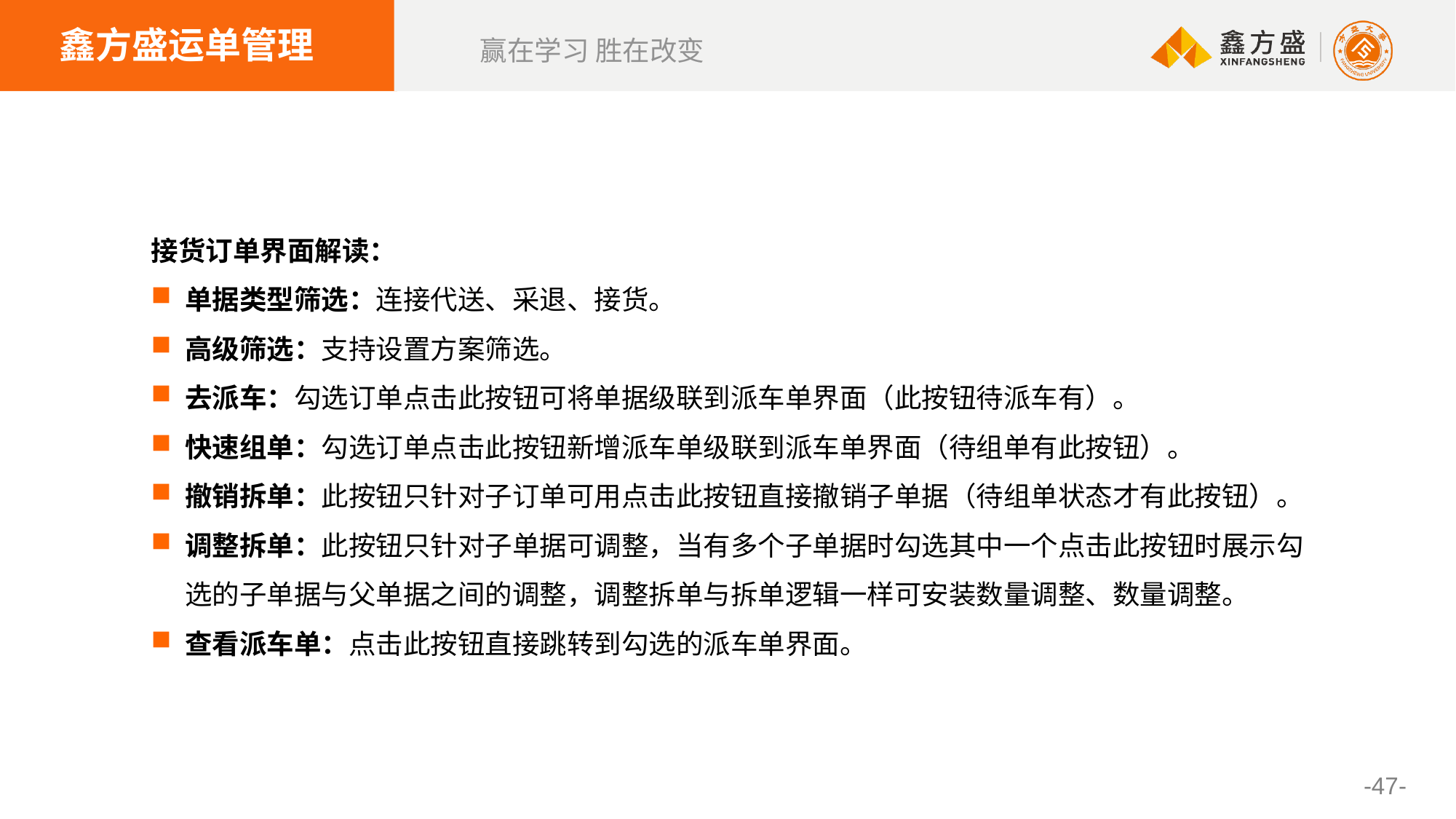

鑫方盛运单管理

接货订单界面解读：
单据类型筛选：连接代送、采退、接货。
高级筛选：支持设置方案筛选。
去派车：勾选订单点击此按钮可将单据级联到派车单界面（此按钮待派车有）。
快速组单：勾选订单点击此按钮新增派车单级联到派车单界面（待组单有此按钮）。
撤销拆单：此按钮只针对子订单可用点击此按钮直接撤销子单据（待组单状态才有此按钮）。
调整拆单：此按钮只针对子单据可调整，当有多个子单据时勾选其中一个点击此按钮时展示勾选的子单据与父单据之间的调整，调整拆单与拆单逻辑一样可安装数量调整、数量调整。
查看派车单：点击此按钮直接跳转到勾选的派车单界面。